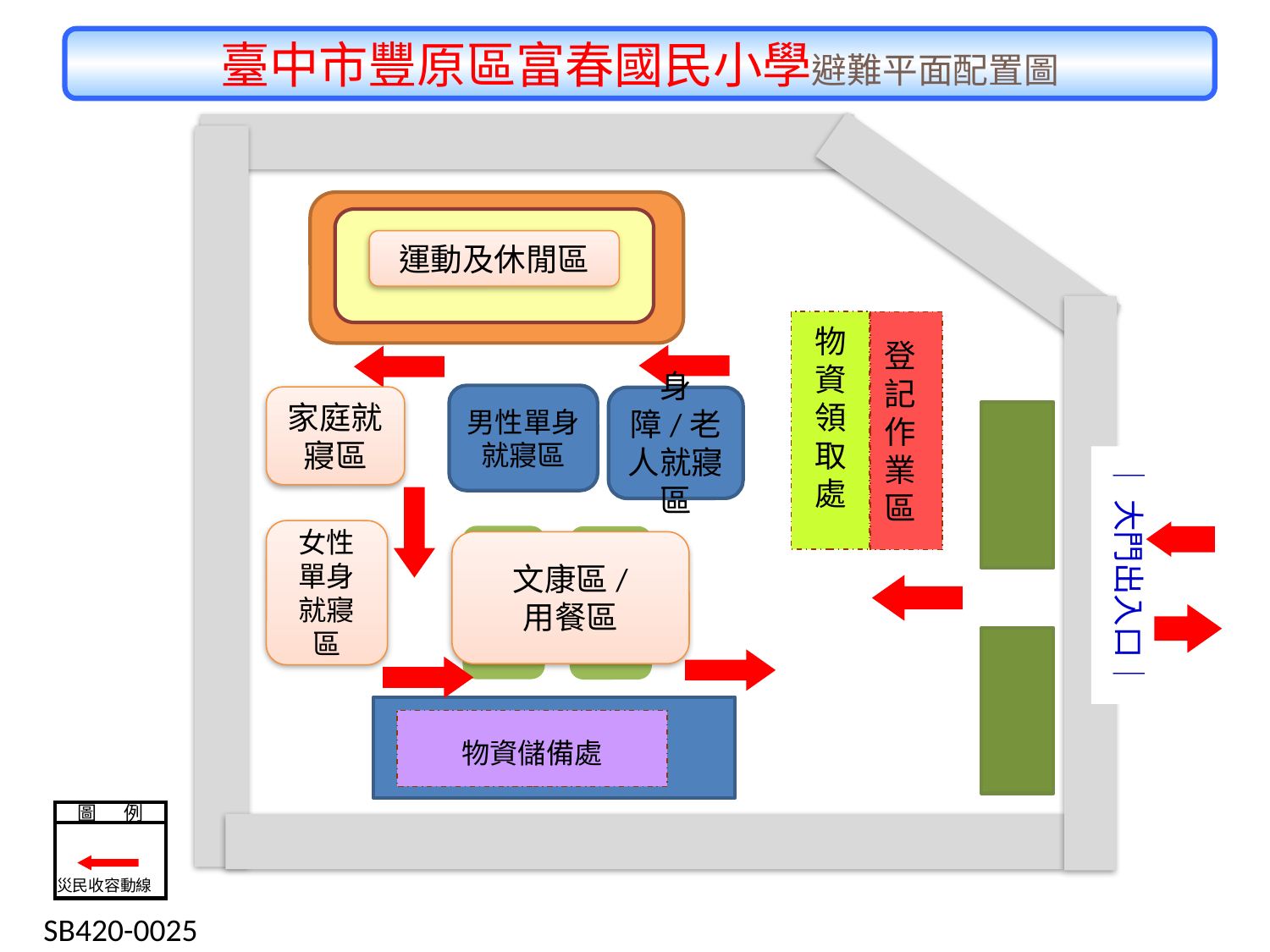

臺中市豐原區富春國民小學避難平面配置圖

運動及休閒區

物資領取處

男性單身就寢區
家庭就寢區
身障/老人就寢區
登記作業區

│大門出入口│

女性單身
就寢區

文康區/
用餐區

物資儲備處
圖      例

災民收容動線
      SB420-0025